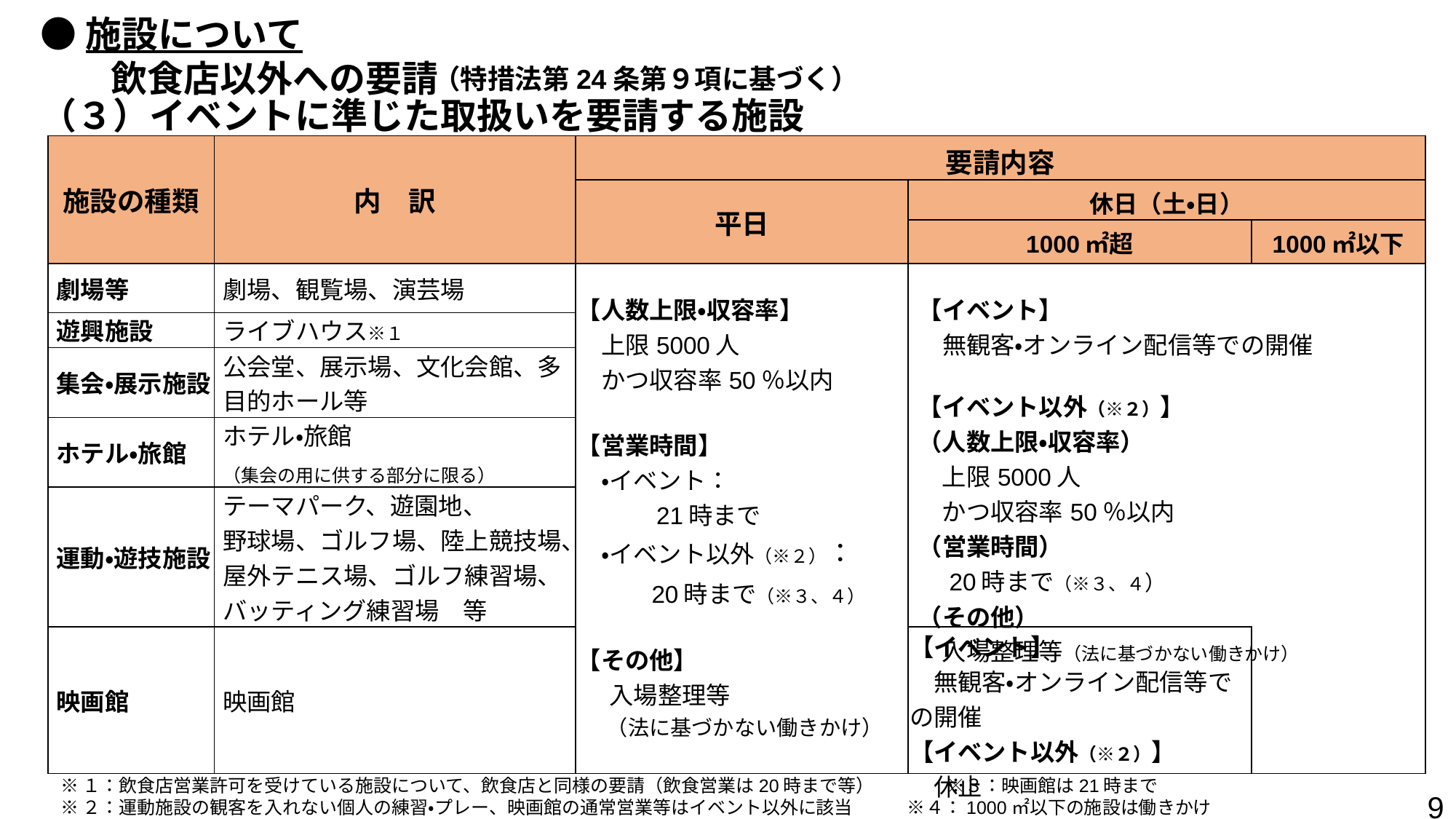

●施設について
飲食店以外への要請
（特措法第24条第９項に基づく）
（３）イベントに準じた取扱いを要請する施設
| 施設の種類 | 内　訳 | 要請内容 |  |  |
| --- | --- | --- | --- | --- |
|  |  | 平日 | 休日（土・日） |  |
|  |  |  | 1000㎡超 | 1000㎡以下 |
| 劇場等 | 劇場、観覧場、演芸場 | 【人数上限・収容率】 　上限5000人 　かつ収容率50％以内 【営業時間】 　・イベント： 　　　21時まで 　・イベント以外（※２）： 　　 20時まで（※３、４） 【その他】 　入場整理等 　（法に基づかない働きかけ） | 【イベント】 　無観客・オンライン配信等での開催 【イベント以外（※２）】 （人数上限・収容率） 　上限5000人 　かつ収容率50％以内 （営業時間） 　20時まで（※３、４） （その他） 　入場整理等（法に基づかない働きかけ） |  |
| 遊興施設 | ライブハウス※１ |  |  |  |
| 集会・展示施設 | 公会堂、展示場、文化会館、多目的ホール等 |  |  |  |
| ホテル・旅館 | ホテル・旅館 （集会の用に供する部分に限る） |  |  |  |
| 運動・遊技施設 | テーマパーク、遊園地、 野球場、ゴルフ場、陸上競技場、屋外テニス場、ゴルフ練習場、バッティング練習場　等 |  |  |  |
| 映画館 | 映画館 |  | 【イベント】 　無観客・オンライン配信等での開催 【イベント以外（※２）】 　休止 |  |
※１：飲食店営業許可を受けている施設について、飲食店と同様の要請（飲食営業は20時まで等）　　　　※３：映画館は21時まで
※２：運動施設の観客を入れない個人の練習・プレー、映画館の通常営業等はイベント以外に該当　　　※４：1000㎡以下の施設は働きかけ
9